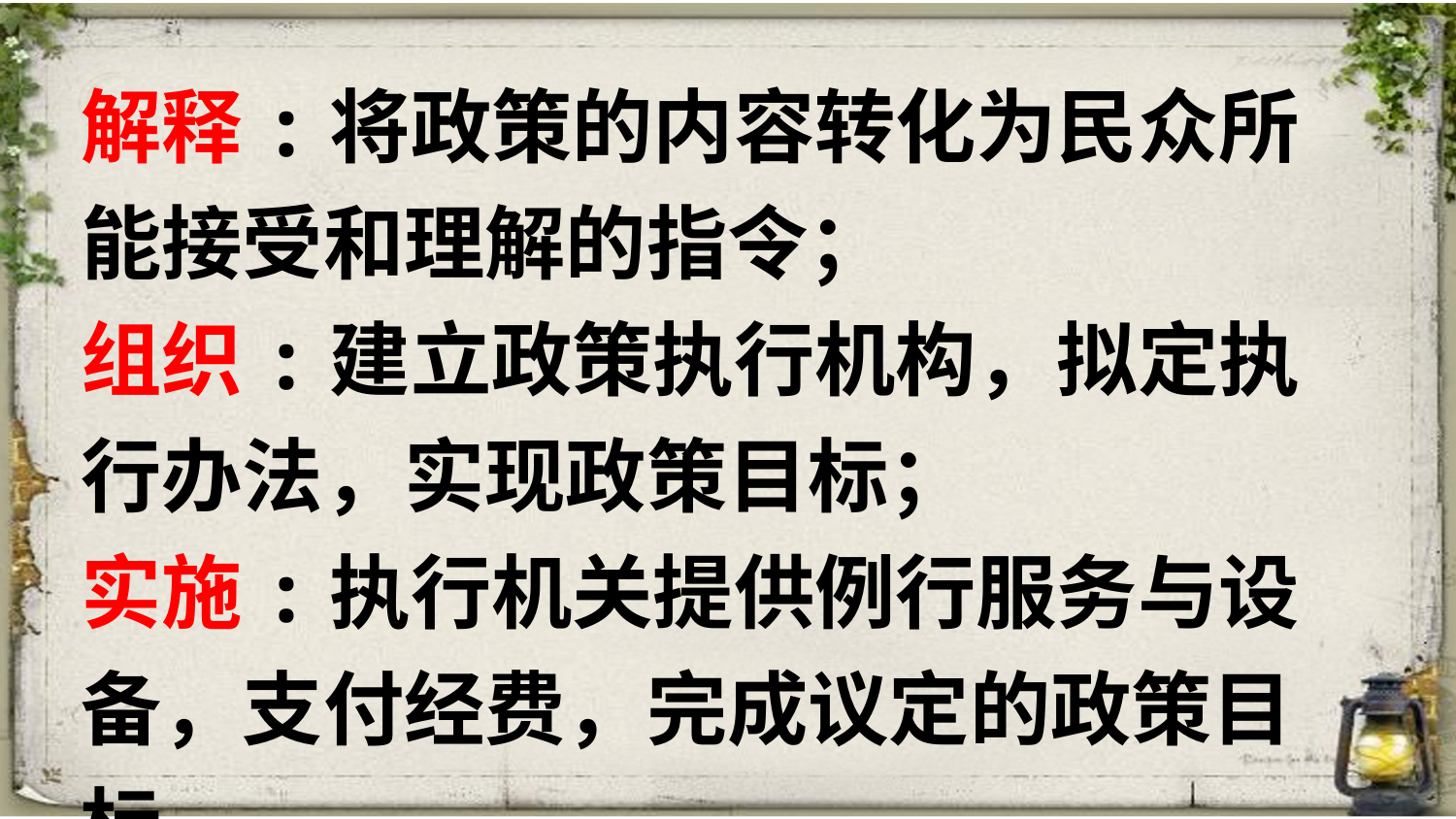

解释:将政策的内容转化为民众所能接受和理解的指令；
组织:建立政策执行机构，拟定执行办法，实现政策目标；
实施:执行机关提供例行服务与设备，支付经费，完成议定的政策目标。